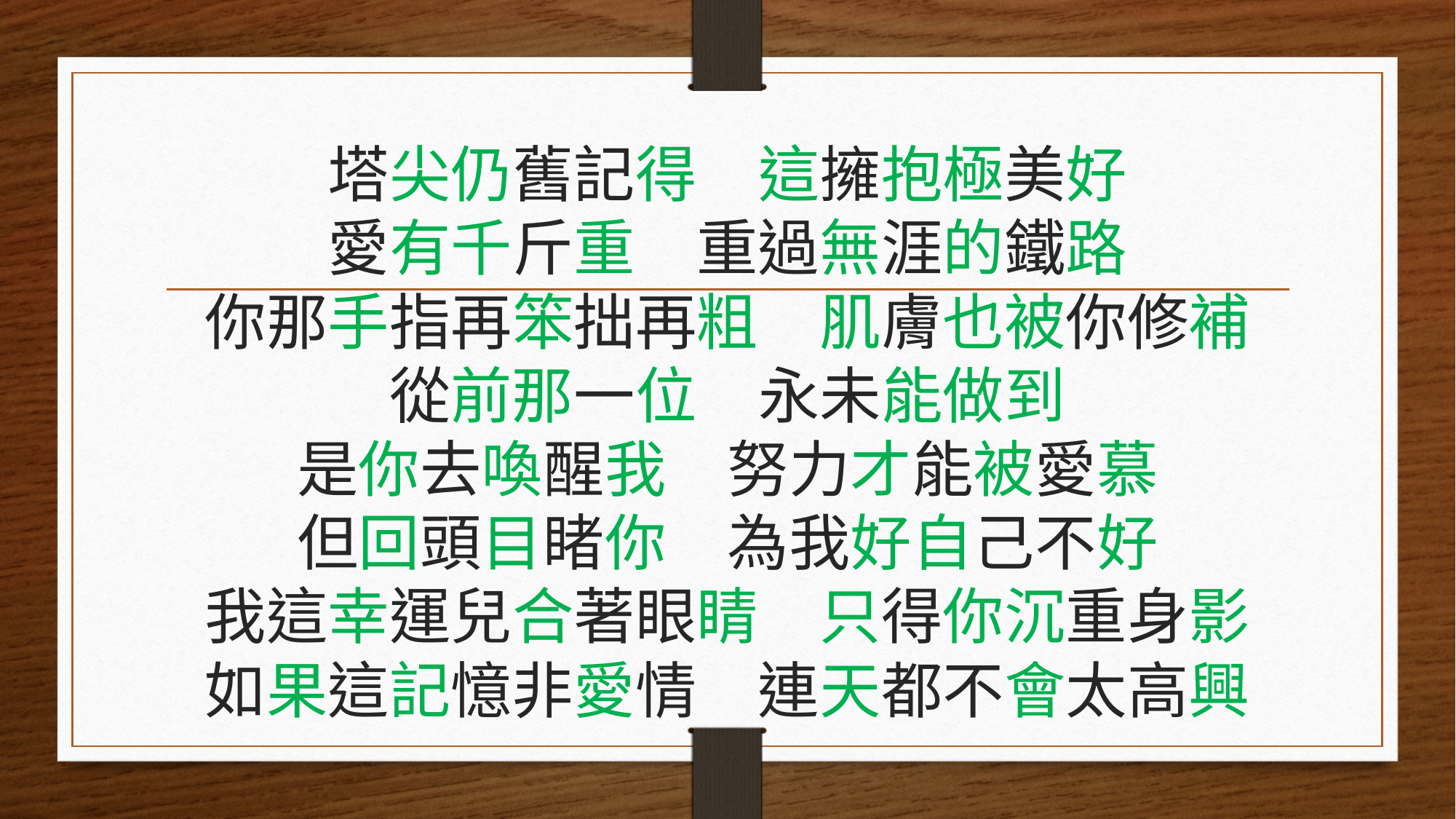

# 塔尖仍舊記得　這擁抱極美好 愛有千斤重　重過無涯的鐵路 你那手指再笨拙再粗　肌膚也被你修補 從前那一位　永未能做到 是你去喚醒我　努力才能被愛慕 但回頭目睹你　為我好自己不好 我這幸運兒合著眼睛　只得你沉重身影 如果這記憶非愛情　連天都不會太高興